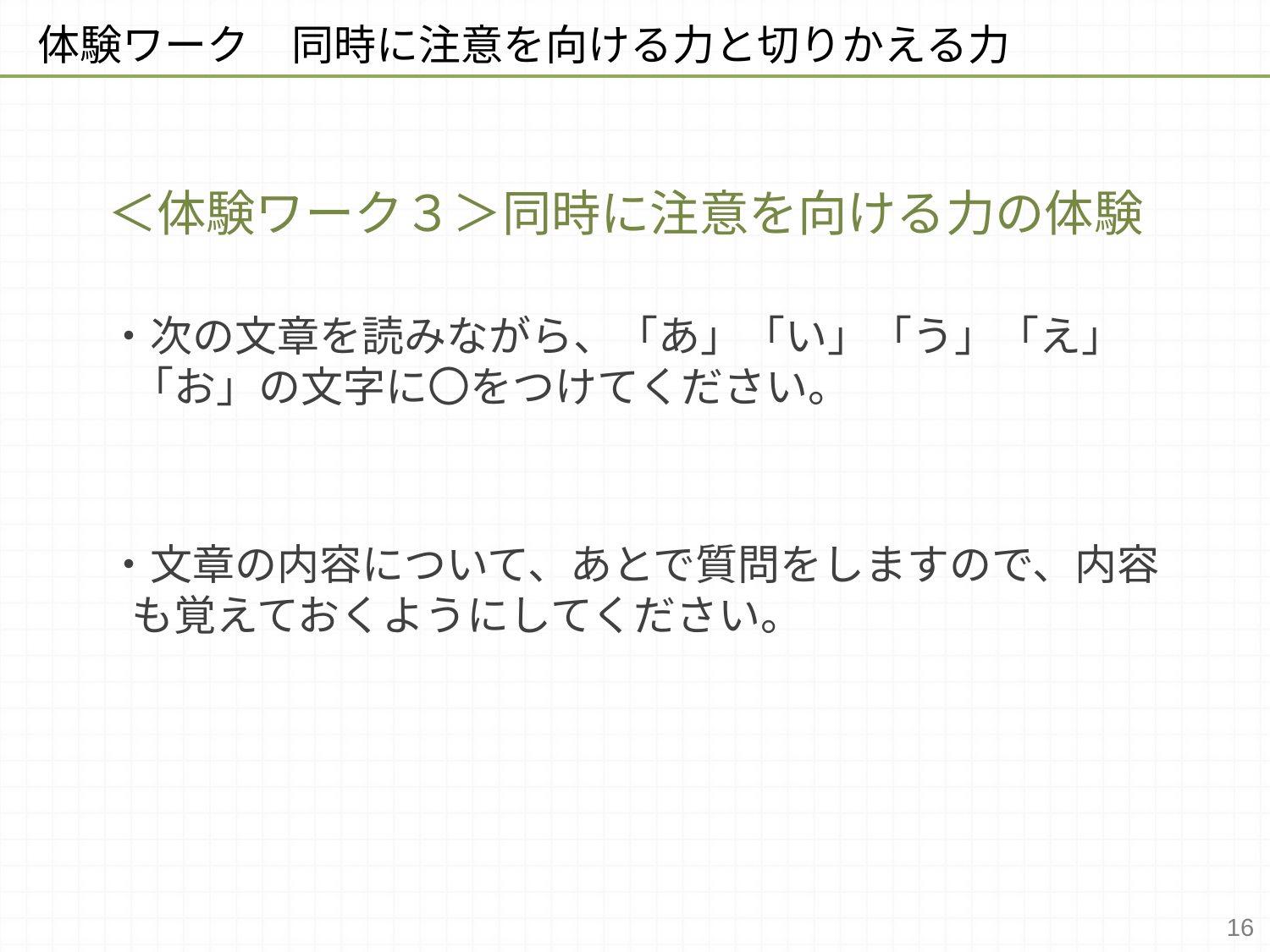

体験ワーク　同時に注意を向ける力と切りかえる力
＜体験ワーク３＞同時に注意を向ける力の体験

・次の文章を読みながら、「あ」「い」「う」「え」「お」の文字に〇をつけてください。

・文章の内容について、あとで質問をしますので、内容も覚えておくようにしてください。

16